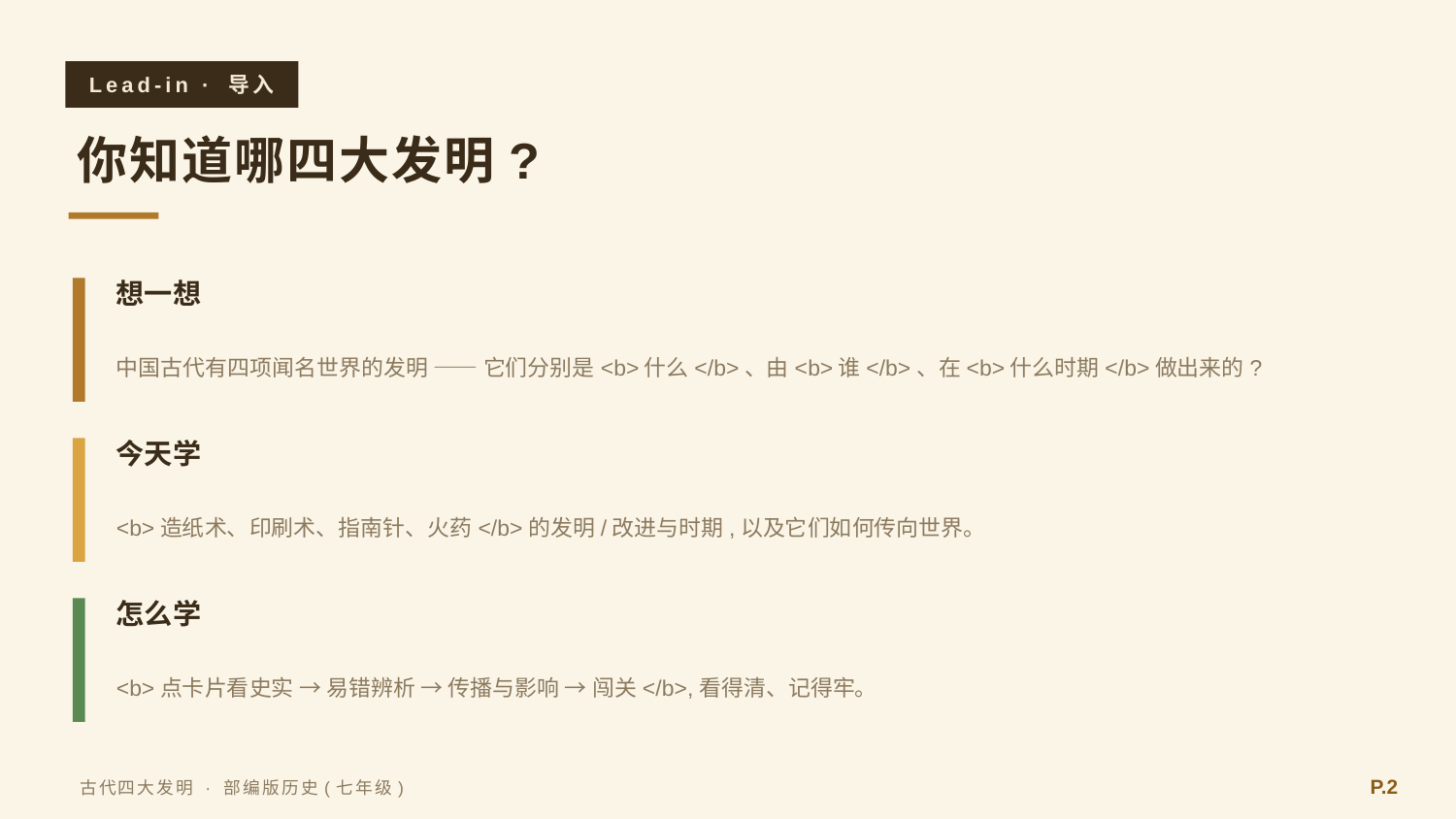

Lead-in · 导入

你知道哪四大发明?

想一想

中国古代有四项闻名世界的发明 —— 它们分别是<b>什么</b>、由<b>谁</b>、在<b>什么时期</b>做出来的?
今天学

<b>造纸术、印刷术、指南针、火药</b>的发明/改进与时期,以及它们如何传向世界。
怎么学

<b>点卡片看史实 → 易错辨析 → 传播与影响 → 闯关</b>,看得清、记得牢。
P.2
古代四大发明 · 部编版历史(七年级)